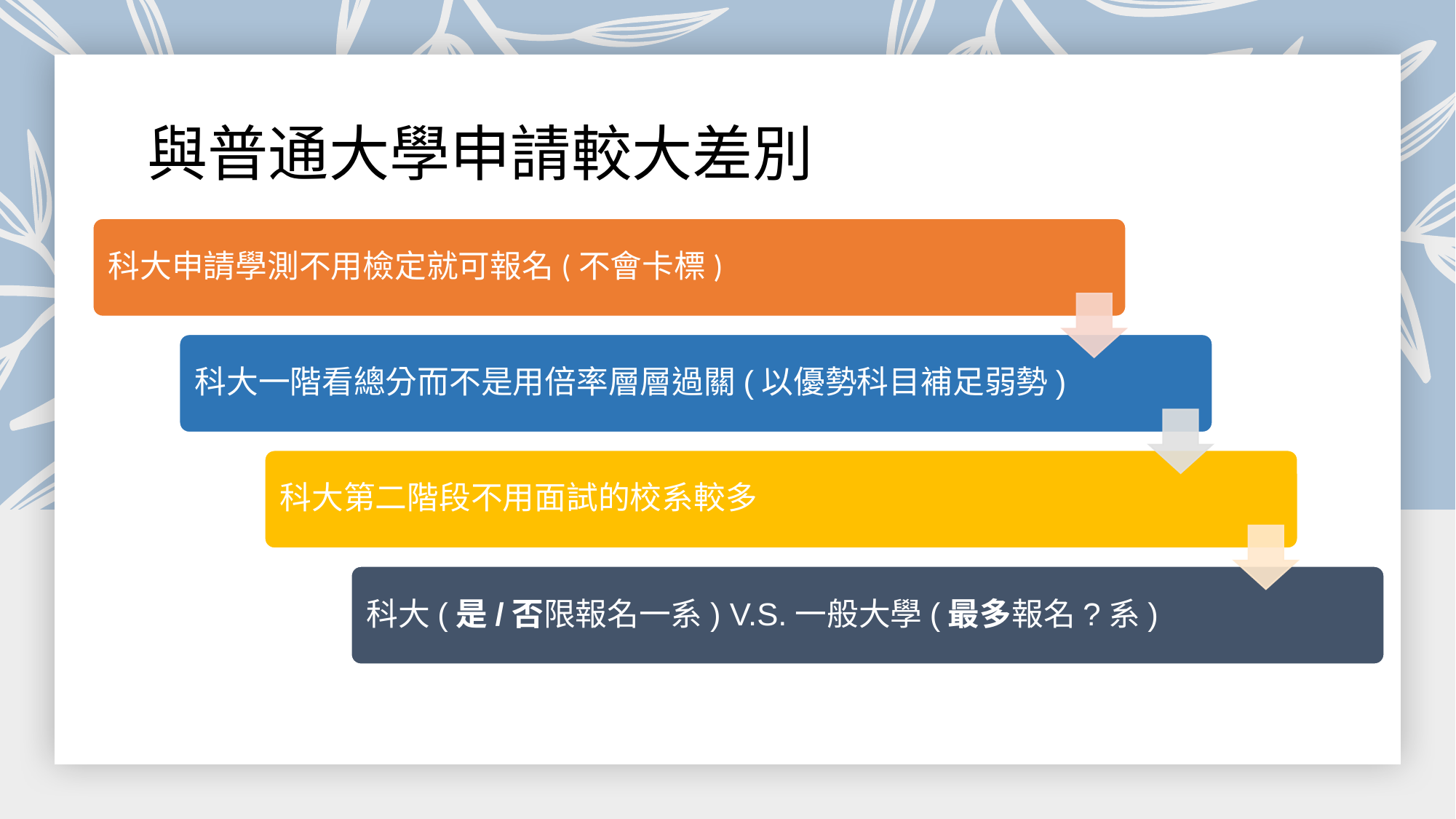

與普通大學申請較大差別
科大申請學測不用檢定就可報名(不會卡標)
科大一階看總分而不是用倍率層層過關(以優勢科目補足弱勢)
科大第二階段不用面試的校系較多
科大(是/否限報名一系) V.S.一般大學(最多報名?系)